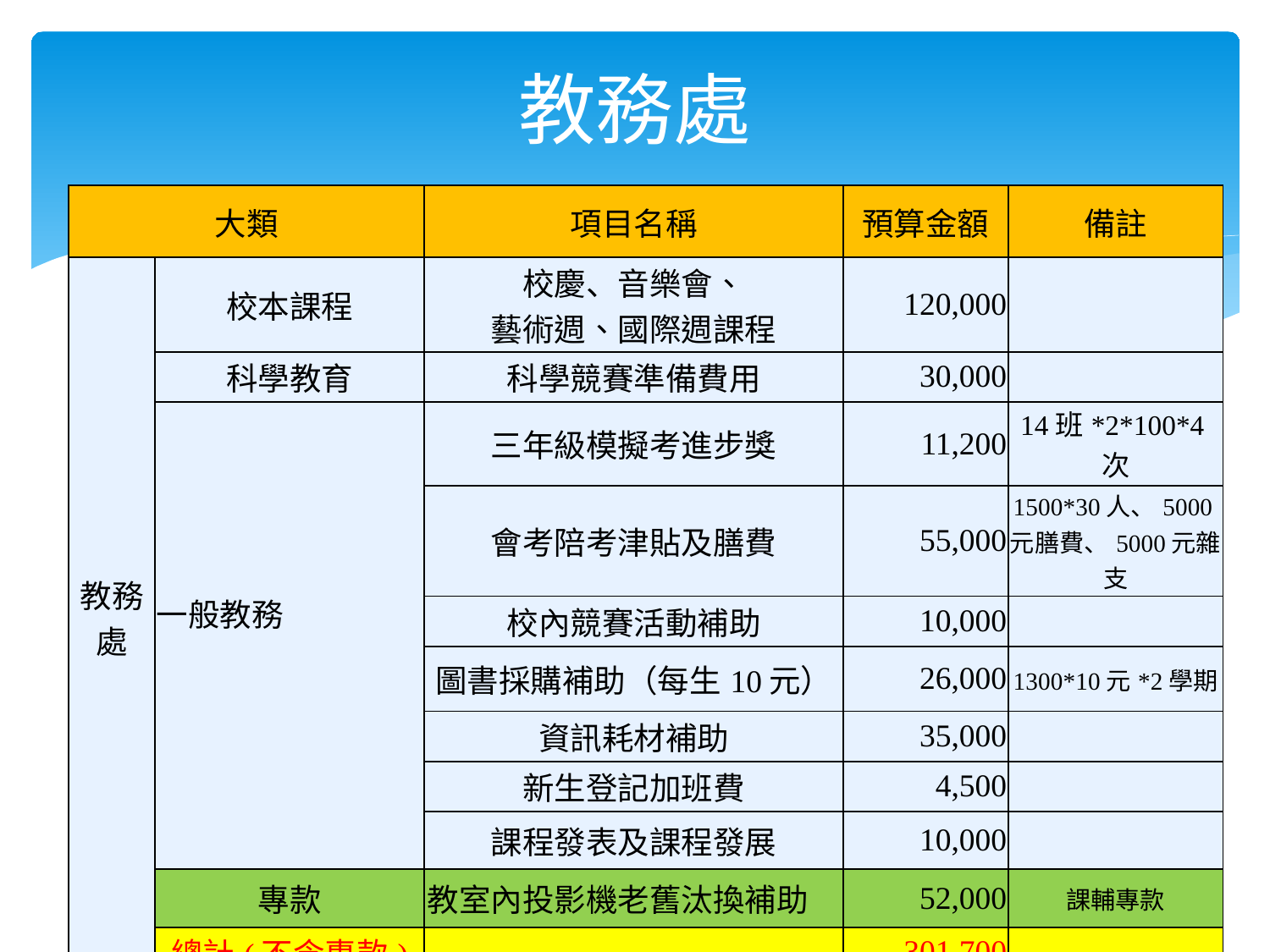

# 教務處
| 大類 |  | 項目名稱 | 預算金額 | 備註 |
| --- | --- | --- | --- | --- |
| 教務處 | 校本課程 | 校慶、音樂會、 藝術週、國際週課程 | 120,000 |  |
|  | 科學教育 | 科學競賽準備費用 | 30,000 |  |
|  | 一般教務 | 三年級模擬考進步獎 | 11,200 | 14班\*2\*100\*4次 |
|  |  | 會考陪考津貼及膳費 | 55,000 | 1500\*30人、5000元膳費、5000元雜支 |
|  |  | 校內競賽活動補助 | 10,000 |  |
|  |  | 圖書採購補助（每生10元） | 26,000 | 1300\*10元\*2學期 |
|  |  | 資訊耗材補助 | 35,000 |  |
|  |  | 新生登記加班費 | 4,500 |  |
|  |  | 課程發表及課程發展 | 10,000 |  |
|  | 專款 | 教室內投影機老舊汰換補助 | 52,000 | 課輔專款 |
|  | 總計(不含專款) |  | 301,700 |  |